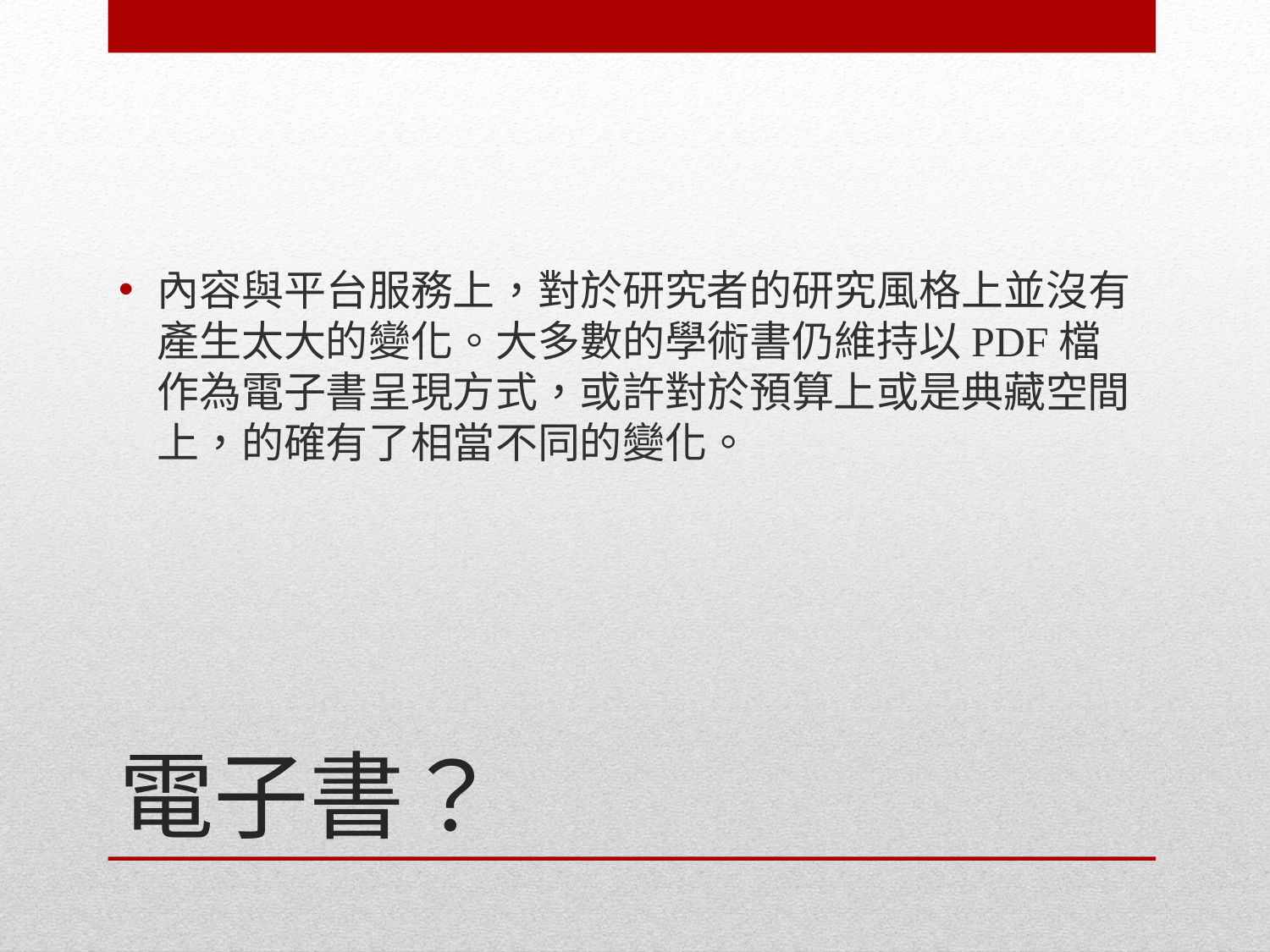

內容與平台服務上，對於研究者的研究風格上並沒有產生太大的變化。大多數的學術書仍維持以PDF檔作為電子書呈現方式，或許對於預算上或是典藏空間上，的確有了相當不同的變化。
# 電子書？